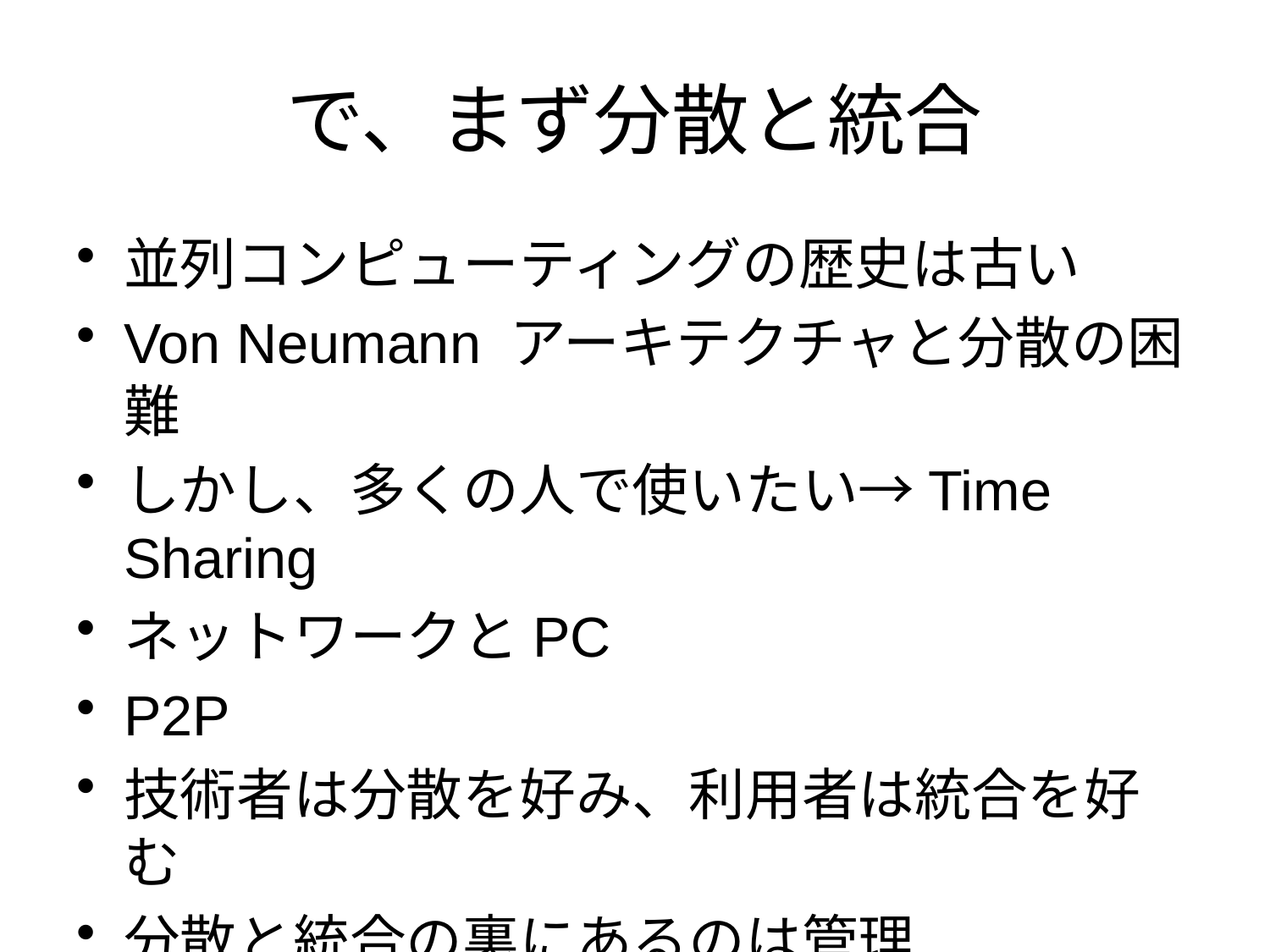

# で、まず分散と統合
並列コンピューティングの歴史は古い
Von Neumann アーキテクチャと分散の困難
しかし、多くの人で使いたい→Time Sharing
ネットワークとPC
P2P
技術者は分散を好み、利用者は統合を好む
分散と統合の裏にあるのは管理